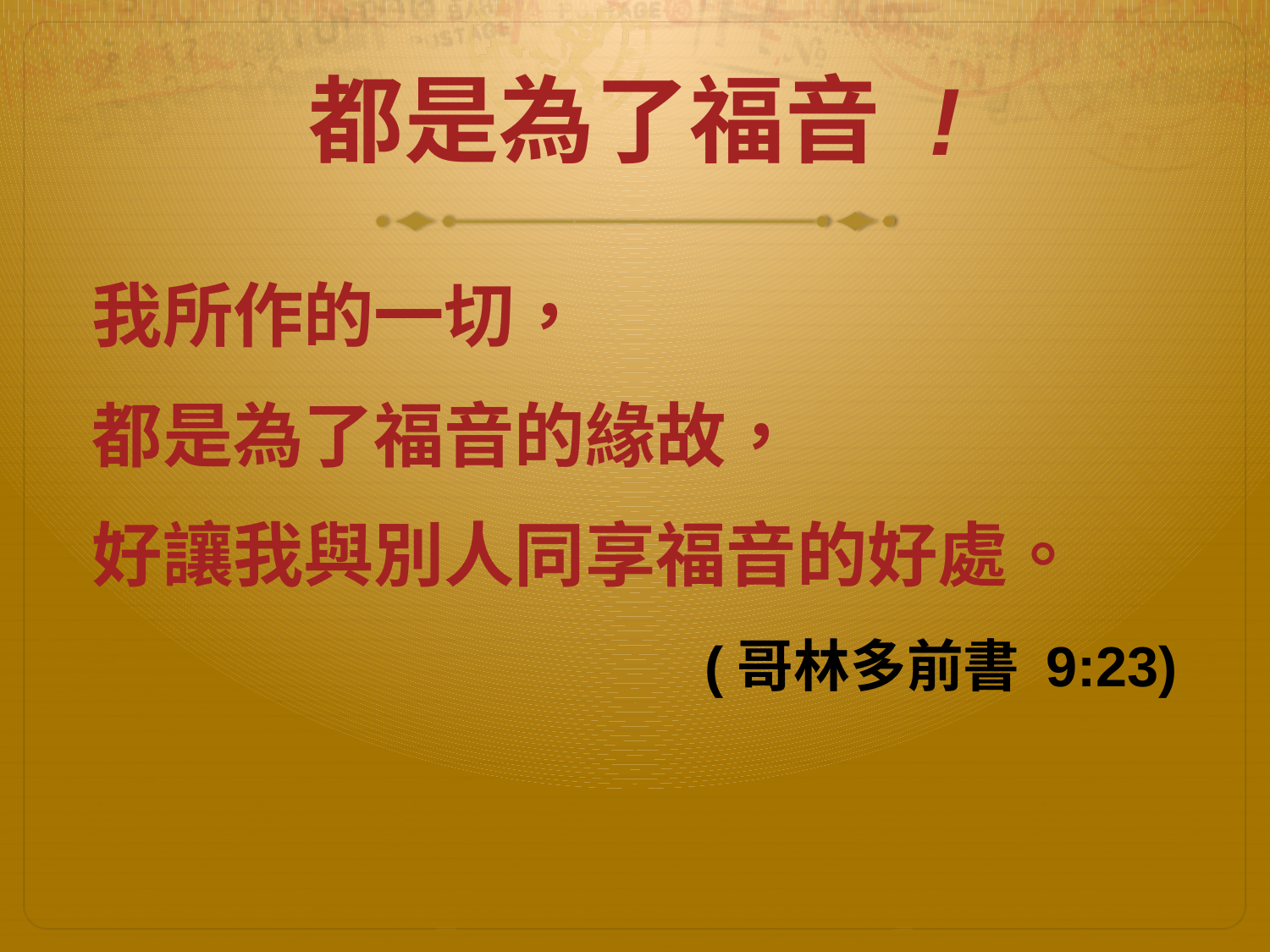

# 都是為了福音 !
我所作的一切，
都是為了福音的緣故，
好讓我與別人同享福音的好處。
(哥林多前書 9:23)